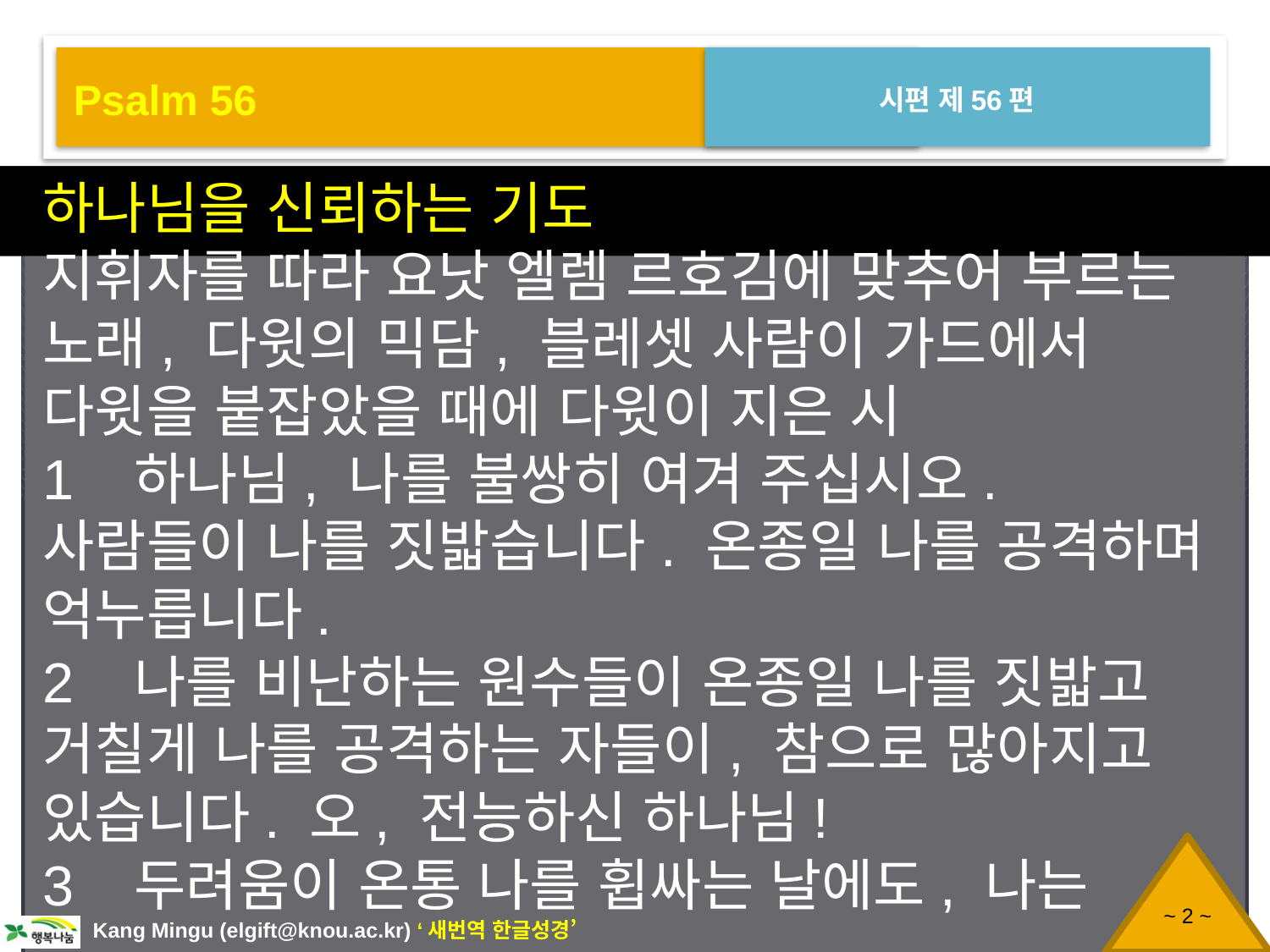

Psalm 56
시편 제56편
하나님을 신뢰하는 기도
지휘자를 따라 요낫 엘렘 르호김에 맞추어 부르는 노래, 다윗의 믹담, 블레셋 사람이 가드에서 다윗을 붙잡았을 때에 다윗이 지은 시
1   하나님, 나를 불쌍히 여겨 주십시오. 사람들이 나를 짓밟습니다. 온종일 나를 공격하며 억누릅니다.
2   나를 비난하는 원수들이 온종일 나를 짓밟고 거칠게 나를 공격하는 자들이, 참으로 많아지고 있습니다. 오, 전능하신 하나님!
3   두려움이 온통 나를 휩싸는 날에도, 나는